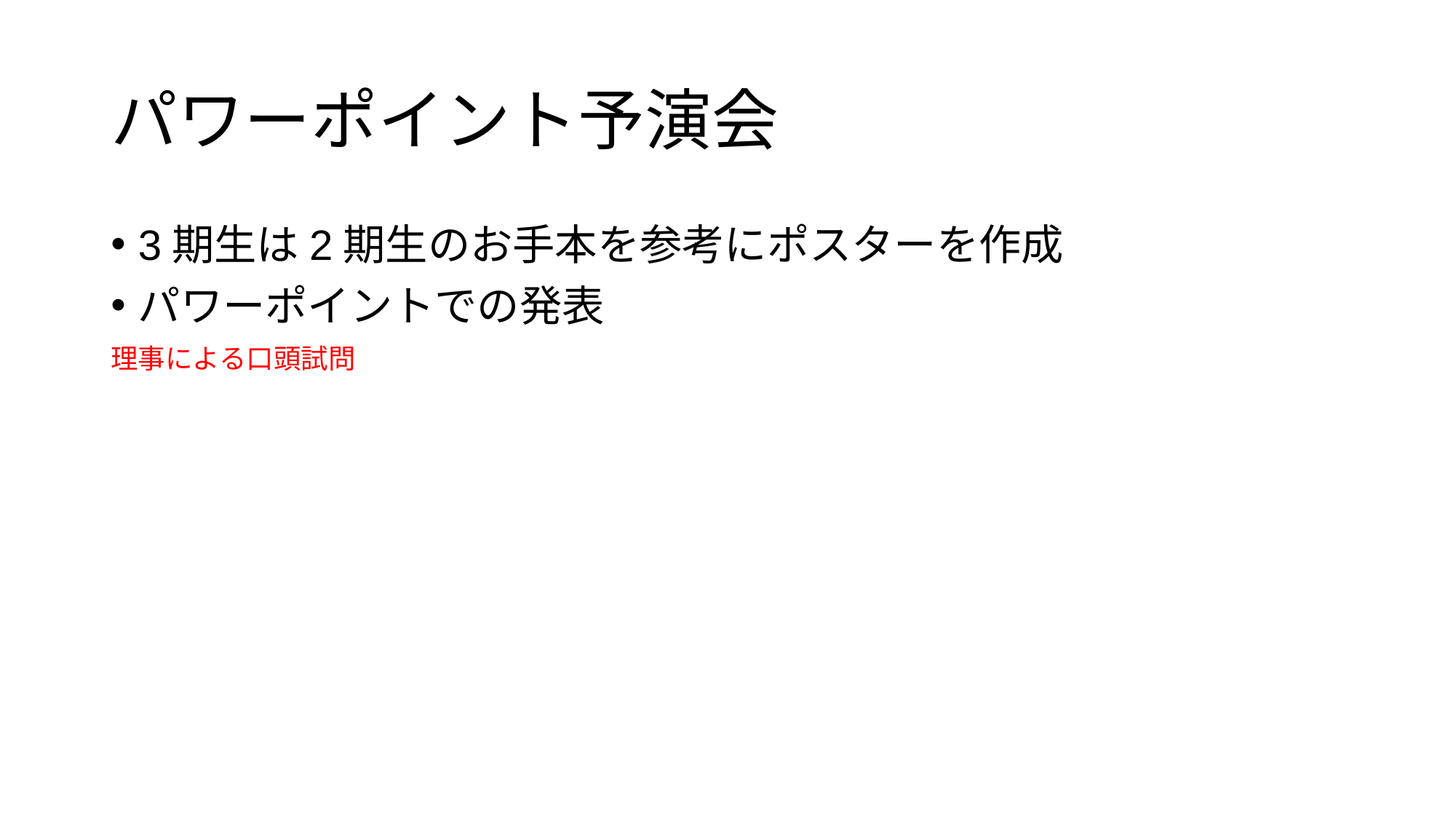

# パワーポイント予演会
3期生は2期生のお手本を参考にポスターを作成
パワーポイントでの発表
理事による口頭試問